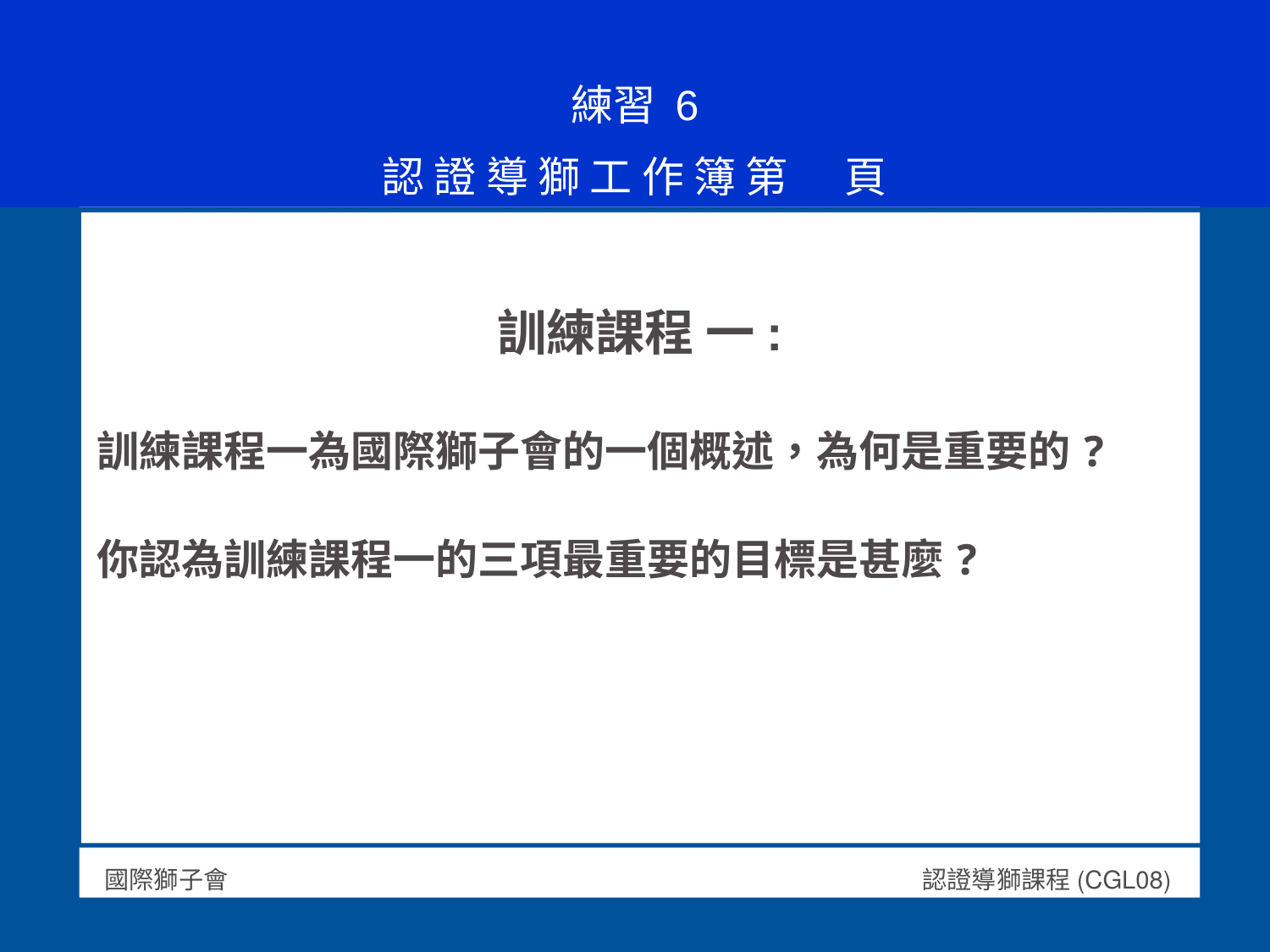

練習 6
認 證 導 獅 工 作 簿 第      頁
訓練課程 一:

訓練課程一為國際獅子會的一個概述，為何是重要的?

你認為訓練課程一的三項最重要的目標是甚麼?